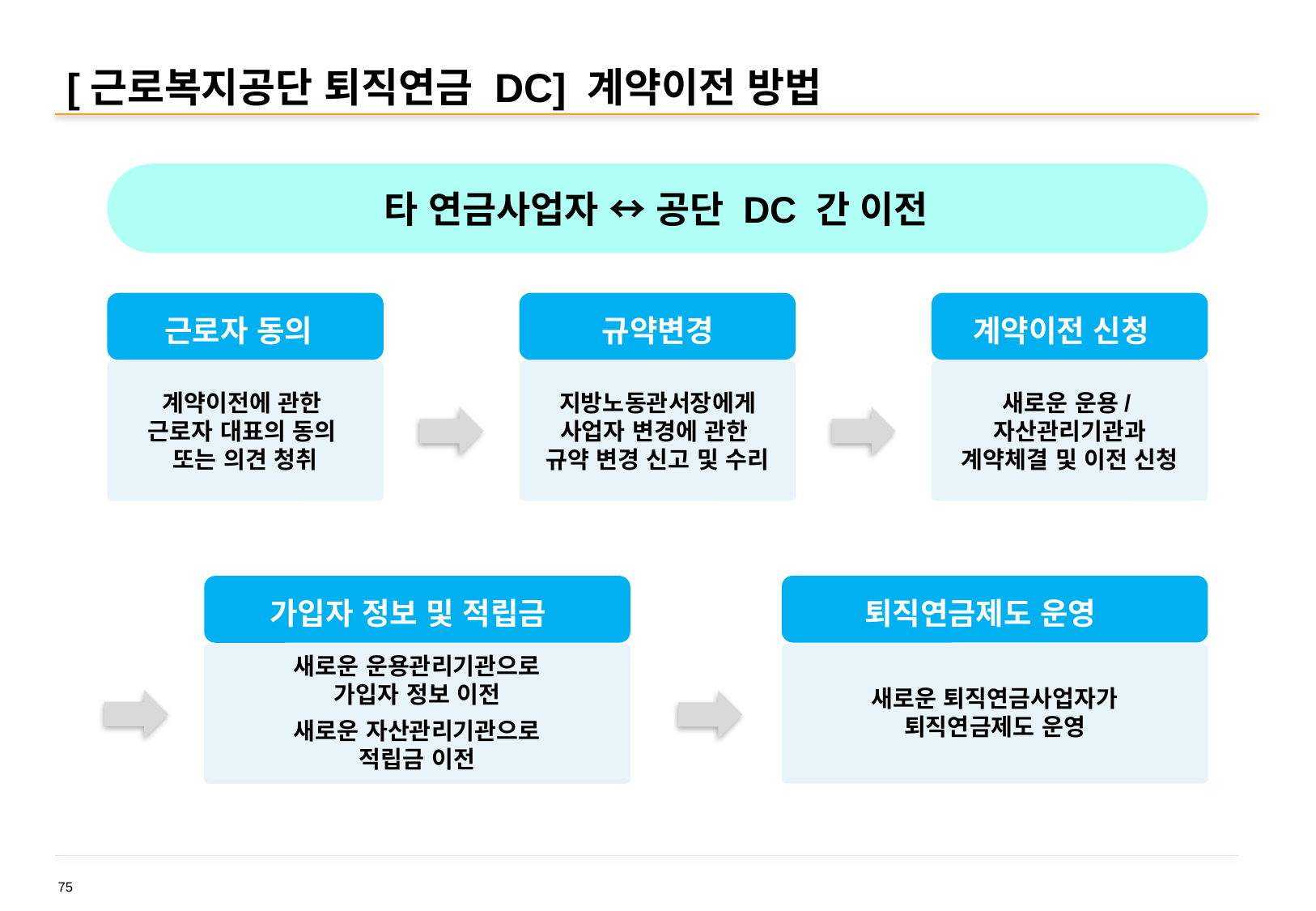

# [근로복지공단 퇴직연금 DC] 계약이전 방법

타 연금사업자 ↔ 공단 DC 간 이전

 근로자 동의
    규약변경
계약이전 신청

계약이전에 관한
근로자 대표의 동의
또는 의견 청취
지방노동관서장에게
사업자 변경에 관한
규약 변경 신고 및 수리
새로운 운용/자산관리기관과
계약체결 및 이전 신청

    퇴직연금제도 운영
  가입자 정보 및 적립금

새로운 운용관리기관으로
가입자 정보 이전

새로운 자산관리기관으로
적립금 이전
새로운 퇴직연금사업자가
퇴직연금제도 운영